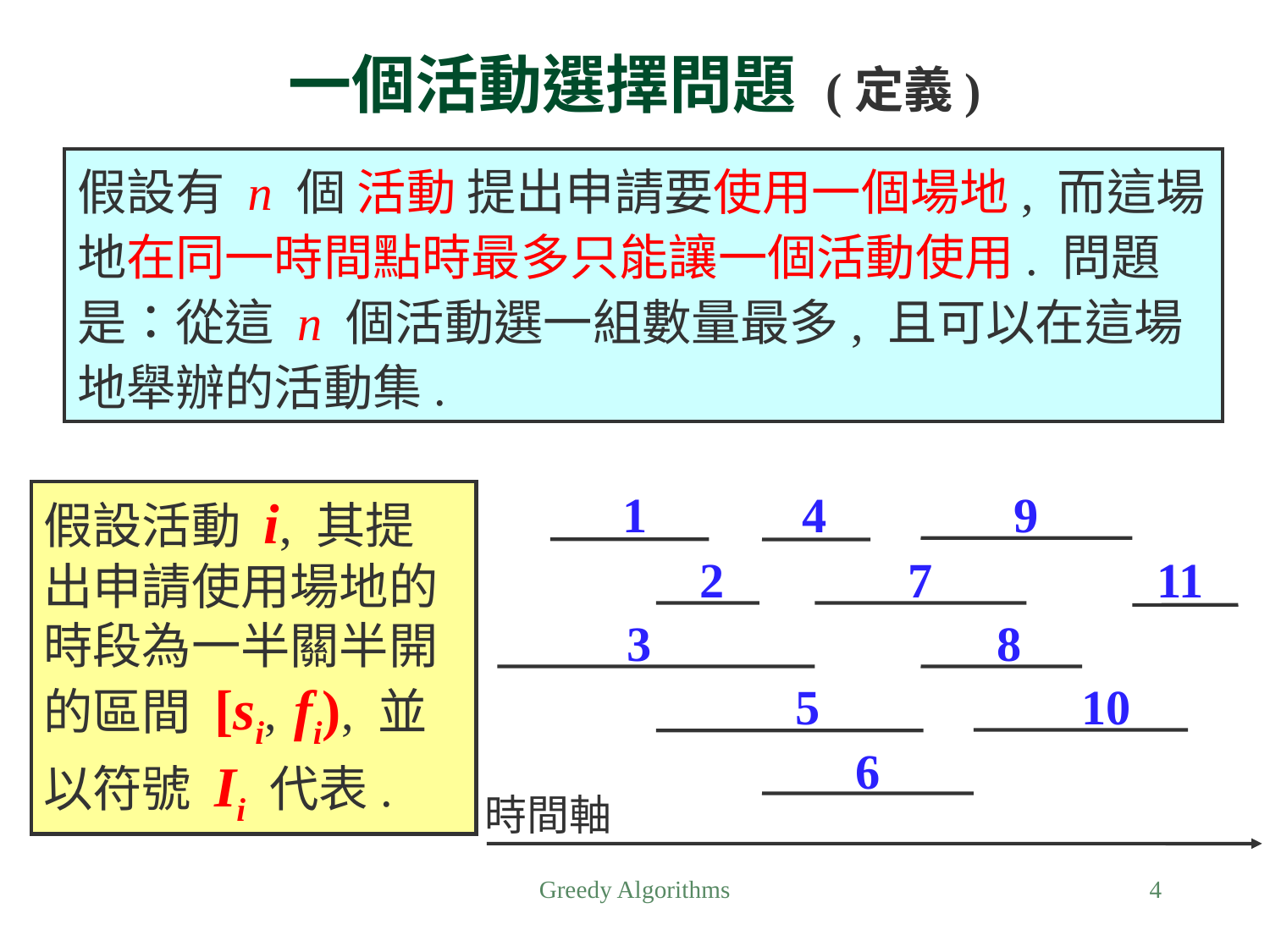

# 一個活動選擇問題 (定義)
假設有 n 個 活動 提出申請要使用一個場地, 而這場地在同一時間點時最多只能讓一個活動使用. 問題是：從這 n 個活動選一組數量最多, 且可以在這場地舉辦的活動集.
1
4
9
假設活動 i, 其提出申請使用場地的時段為一半關半開的區間 [si,  fi), 並以符號 Ii 代表.

2
7
11

3
8

5
10

6
時間軸

Greedy Algorithms
4